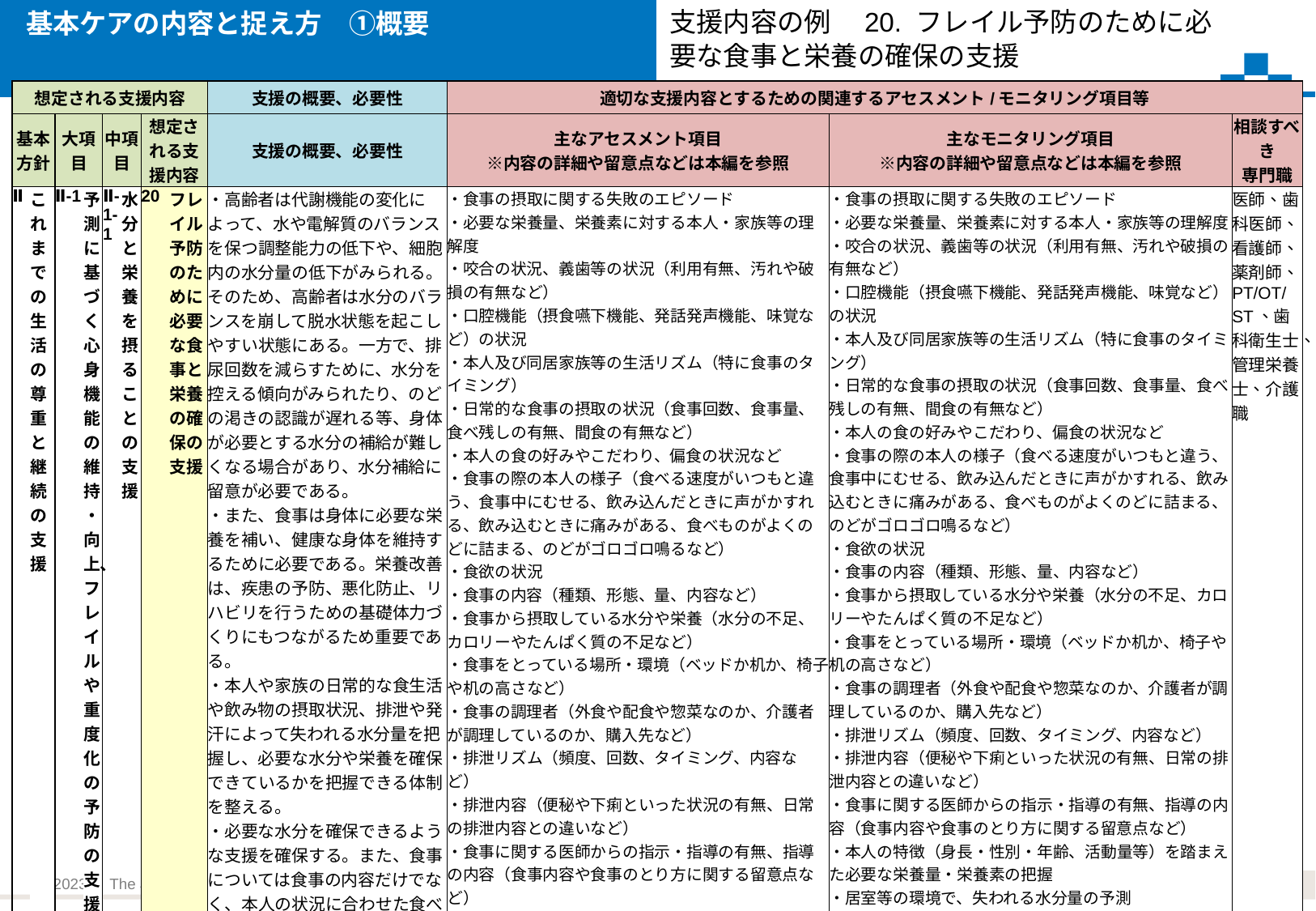

# 基本ケアの内容と捉え方　①概要

支援内容の例　20. フレイル予防のために必要な食事と栄養の確保の支援
| 想定される支援内容 |  |  |  |  |  |  |  | 支援の概要、必要性 | 適切な支援内容とするための関連するアセスメント/モニタリング項目等 |  |  |
| --- | --- | --- | --- | --- | --- | --- | --- | --- | --- | --- | --- |
| 基本 方針 |  | 大項目 |  | 中項目 |  | 想定される支援内容 |  | 支援の概要、必要性 | 主なアセスメント項目 ※内容の詳細や留意点などは本編を参照 | 主なモニタリング項目 ※内容の詳細や留意点などは本編を参照 | 相談すべき 専門職 |
| Ⅱ | これまでの生活の尊重と継続の支援 | Ⅱ-1 | 予測に基づく心身機能の維持・向上、フレイルや重度化の予防の支援 | Ⅱ-1-1 | 水分と栄養を摂ることの支援 | 20 | フレイル予防のために必要な食事と栄養の確保の支援 | ・高齢者は代謝機能の変化によって、水や電解質のバランスを保つ調整能力の低下や、細胞内の水分量の低下がみられる。そのため、高齢者は水分のバランスを崩して脱水状態を起こしやすい状態にある。一方で、排尿回数を減らすために、水分を控える傾向がみられたり、のどの渇きの認識が遅れる等、身体が必要とする水分の補給が難しくなる場合があり、水分補給に留意が必要である。 ・また、食事は身体に必要な栄養を補い、健康な身体を維持するために必要である。栄養改善は、疾患の予防、悪化防止、リハビリを行うための基礎体力づくりにもつながるため重要である。 ・本人や家族の日常的な食生活や飲み物の摂取状況、排泄や発汗によって失われる水分量を把握し、必要な水分や栄養を確保できているかを把握できる体制を整える。 ・必要な水分を確保できるような支援を確保する。また、食事については食事の内容だけでなく、本人の状況に合わせた食べやすい食形態や食事を摂る環境を整備するとともに、本人の好み等も考慮して食欲を高める工夫にも配慮されるよう支援体制を整える。 | ・食事の摂取に関する失敗のエピソード ・必要な栄養量、栄養素に対する本人・家族等の理解度 ・咬合の状況、義歯等の状況（利用有無、汚れや破損の有無など） ・口腔機能（摂食嚥下機能、発話発声機能、味覚など）の状況 ・本人及び同居家族等の生活リズム（特に食事のタイミング） ・日常的な食事の摂取の状況（食事回数、食事量、食べ残しの有無、間食の有無など） ・本人の食の好みやこだわり、偏食の状況など ・食事の際の本人の様子（食べる速度がいつもと違う、食事中にむせる、飲み込んだときに声がかすれる、飲み込むときに痛みがある、食べものがよくのどに詰まる、のどがゴロゴロ鳴るなど） ・食欲の状況 ・食事の内容（種類、形態、量、内容など） ・食事から摂取している水分や栄養（水分の不足、カロリーやたんぱく質の不足など） ・食事をとっている場所・環境（ベッドか机か、椅子や机の高さなど） ・食事の調理者（外食や配食や惣菜なのか、介護者が調理しているのか、購入先など） ・排泄リズム（頻度、回数、タイミング、内容など） ・排泄内容（便秘や下痢といった状況の有無、日常の排泄内容との違いなど） ・食事に関する医師からの指示・指導の有無、指導の内容（食事内容や食事のとり方に関する留意点など） ・本人の特徴（身長・性別・年齢、活動量等）を踏まえた必要な栄養量・栄養素の把握 ・居室等の環境で、失われる水分量の予測 ・口腔ケアの状況（自立の程度、実施する人は誰か、実施方法、回数・頻度、タイミングなど） ・日常的な体重管理の状況及び支援の体制（本人を含む体重の管理体制、管理方法、体重の推移（急激な増減がないか）、支援の必要性、支援者は誰かなど） | ・食事の摂取に関する失敗のエピソード ・必要な栄養量、栄養素に対する本人・家族等の理解度 ・咬合の状況、義歯等の状況（利用有無、汚れや破損の有無など） ・口腔機能（摂食嚥下機能、発話発声機能、味覚など）の状況 ・本人及び同居家族等の生活リズム（特に食事のタイミング） ・日常的な食事の摂取の状況（食事回数、食事量、食べ残しの有無、間食の有無など） ・本人の食の好みやこだわり、偏食の状況など ・食事の際の本人の様子（食べる速度がいつもと違う、食事中にむせる、飲み込んだときに声がかすれる、飲み込むときに痛みがある、食べものがよくのどに詰まる、のどがゴロゴロ鳴るなど） ・食欲の状況 ・食事の内容（種類、形態、量、内容など） ・食事から摂取している水分や栄養（水分の不足、カロリーやたんぱく質の不足など） ・食事をとっている場所・環境（ベッドか机か、椅子や机の高さなど） ・食事の調理者（外食や配食や惣菜なのか、介護者が調理しているのか、購入先など） ・排泄リズム（頻度、回数、タイミング、内容など） ・排泄内容（便秘や下痢といった状況の有無、日常の排泄内容との違いなど） ・食事に関する医師からの指示・指導の有無、指導の内容（食事内容や食事のとり方に関する留意点など） ・本人の特徴（身長・性別・年齢、活動量等）を踏まえた必要な栄養量・栄養素の把握 ・居室等の環境で、失われる水分量の予測 ・口腔ケアの状況（自立の程度、実施する人は誰か、実施方法、回数・頻度、タイミングなど） ・日常的な体重管理の状況及び支援の体制（本人を含む体重の管理体制、管理方法、体重の推移（急激な増減がないか）、支援の必要性、支援者は誰かなど） | 医師、歯科医師、看護師、薬剤師、PT/OT/ST、歯科衛生士、管理栄養士、介護職 |
|  |  |  |  |  |  |  |  |  |  |  |  |
23